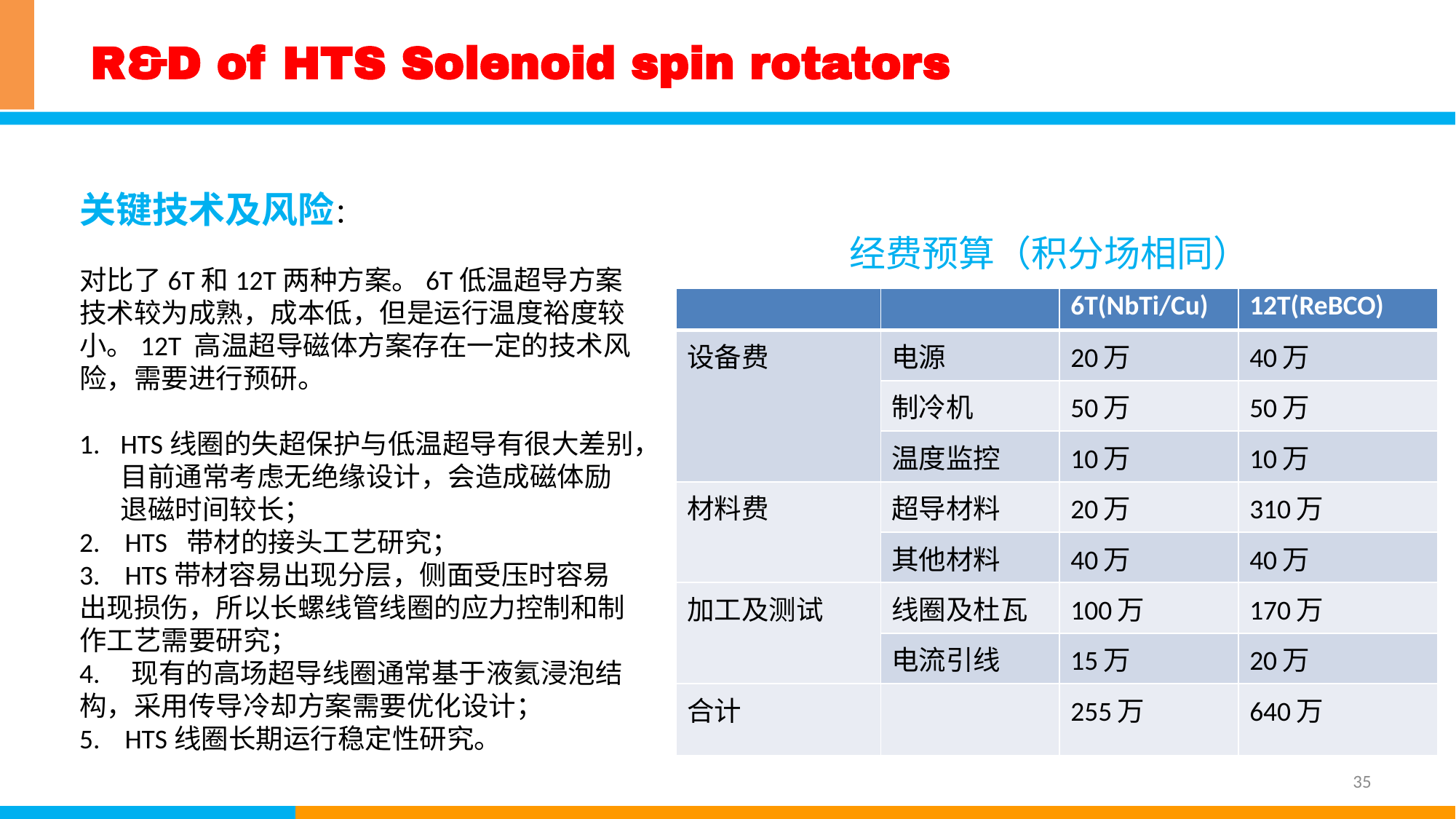

# R&D of HTS Solenoid spin rotators
关键技术及风险：

对比了6T和12T两种方案。6T低温超导方案技术较为成熟，成本低，但是运行温度裕度较小。12T 高温超导磁体方案存在一定的技术风险，需要进行预研。

HTS线圈的失超保护与低温超导有很大差别，目前通常考虑无绝缘设计，会造成磁体励退磁时间较长；
2.    HTS  带材的接头工艺研究；
3.    HTS带材容易出现分层，侧面受压时容易出现损伤，所以长螺线管线圈的应力控制和制作工艺需要研究；
4.    现有的高场超导线圈通常基于液氦浸泡结构，采用传导冷却方案需要优化设计；
5.    HTS线圈长期运行稳定性研究。
经费预算（积分场相同）

|  |  | 6T(NbTi/Cu) | 12T(ReBCO) |
| --- | --- | --- | --- |
| 设备费 | 电源 | 20万 | 40万 |
|  | 制冷机 | 50万 | 50万 |
|  | 温度监控 | 10万 | 10万 |
| 材料费 | 超导材料 | 20万 | 310万 |
|  | 其他材料 | 40万 | 40万 |
| 加工及测试 | 线圈及杜瓦 | 100万 | 170万 |
|  | 电流引线 | 15万 | 20万 |
| 合计 |  | 255万 | 640万 |
35